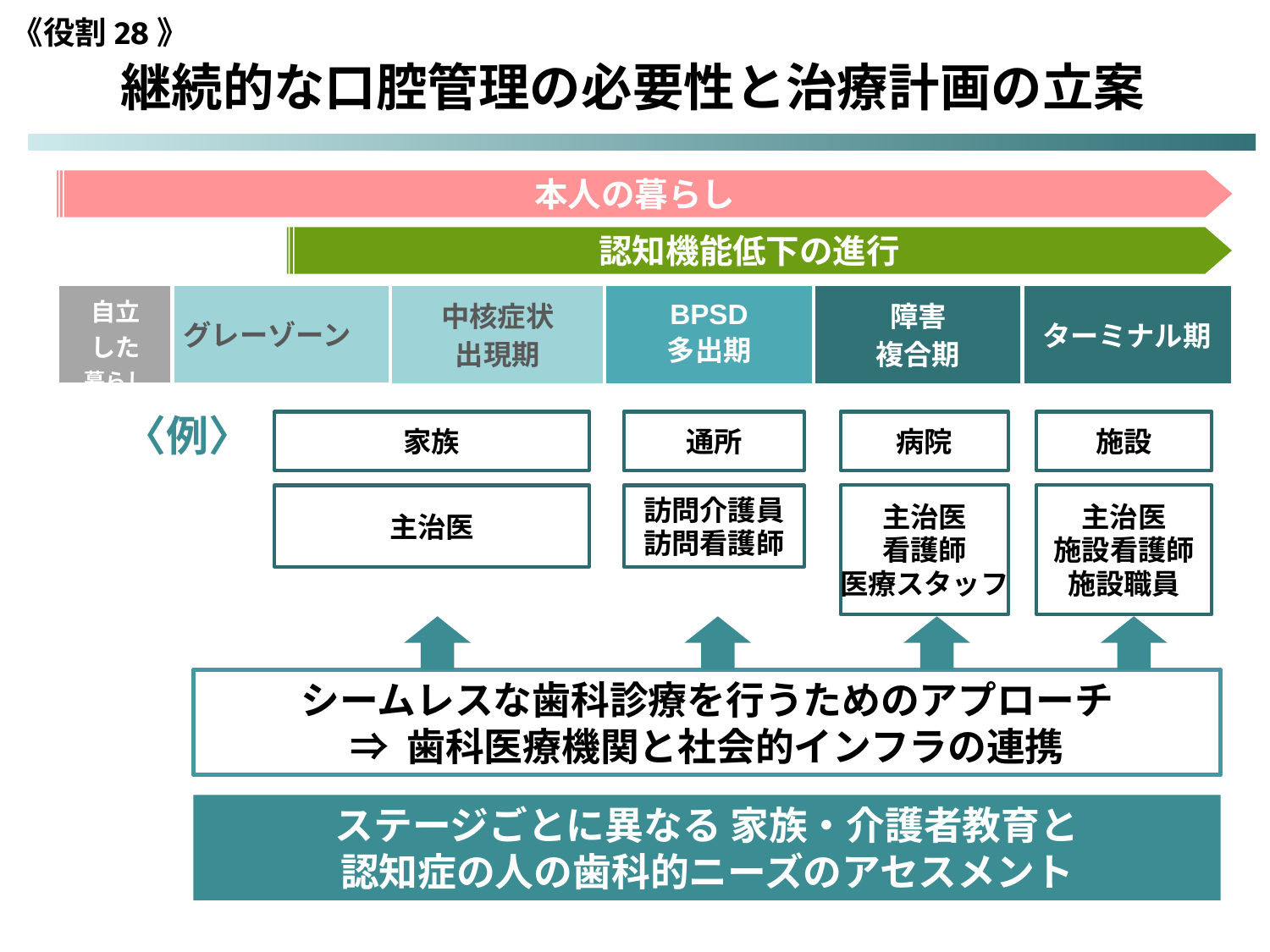

《役割28》
継続的な口腔管理の必要性と治療計画の立案

本人の暮らし
認知機能低下の進行
| 自立 した 暮らし | グレーゾーン | 中核症状 出現期 | BPSD 多出期 | 障害 複合期 | ターミナル期 |
| --- | --- | --- | --- | --- | --- |
〈例〉
通所
病院
家族
施設
主治医
訪問介護員
訪問看護師
主治医
看護師
医療スタッフ
主治医
施設看護師
施設職員

シームレスな歯科診療を行うためのアプローチ
⇒ 歯科医療機関と社会的インフラの連携
ステージごとに異なる 家族・介護者教育と
認知症の人の歯科的ニーズのアセスメント